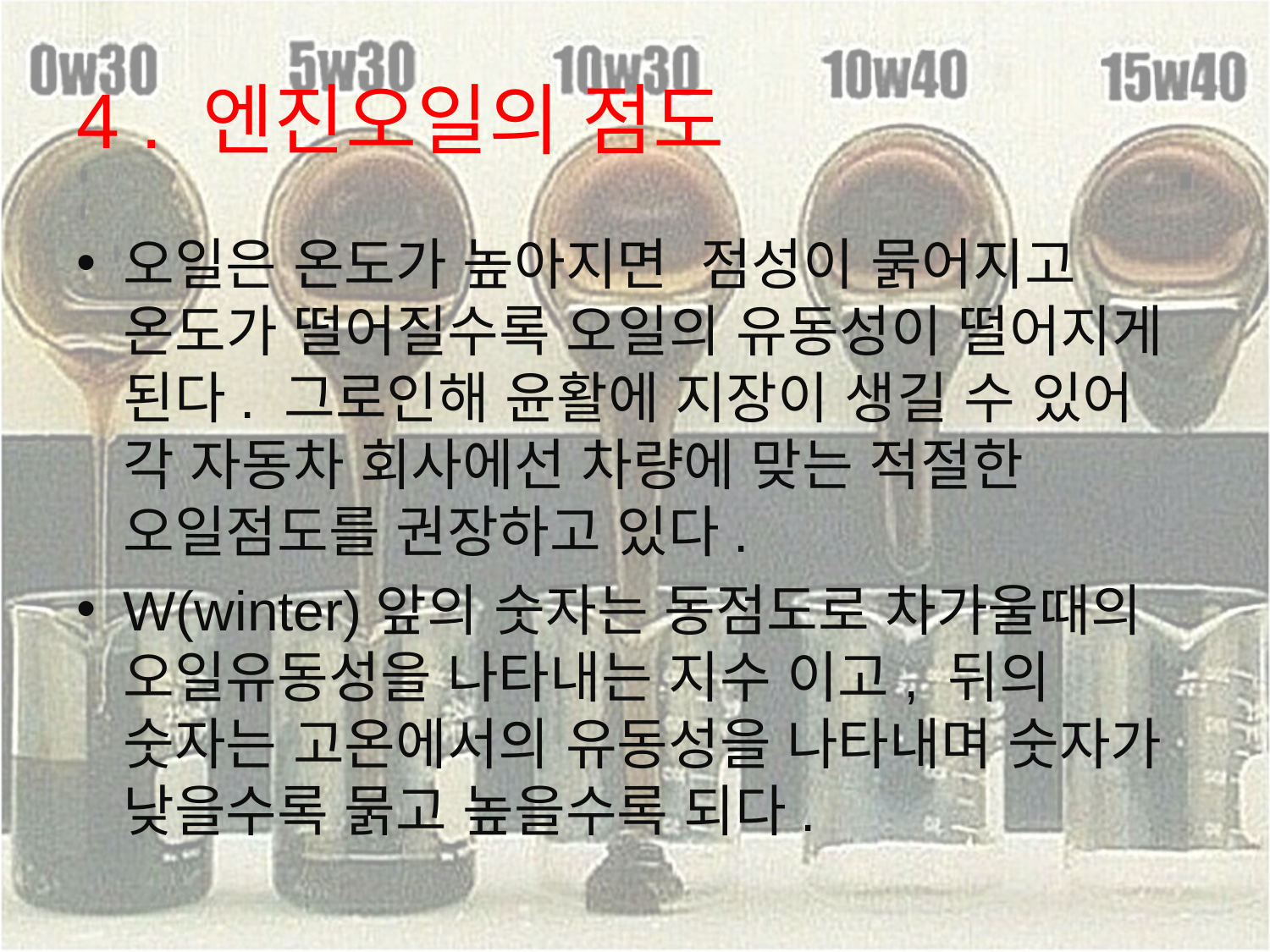

# 4 . 엔진오일의 점도
오일은 온도가 높아지면  점성이 묽어지고 온도가 떨어질수록 오일의 유동성이 떨어지게 된다. 그로인해 윤활에 지장이 생길 수 있어 각 자동차 회사에선 차량에 맞는 적절한 오일점도를 권장하고 있다.
W(winter)앞의 숫자는 동점도로 차가울때의 오일유동성을 나타내는 지수 이고, 뒤의 숫자는 고온에서의 유동성을 나타내며 숫자가 낮을수록 묽고 높을수록 되다.